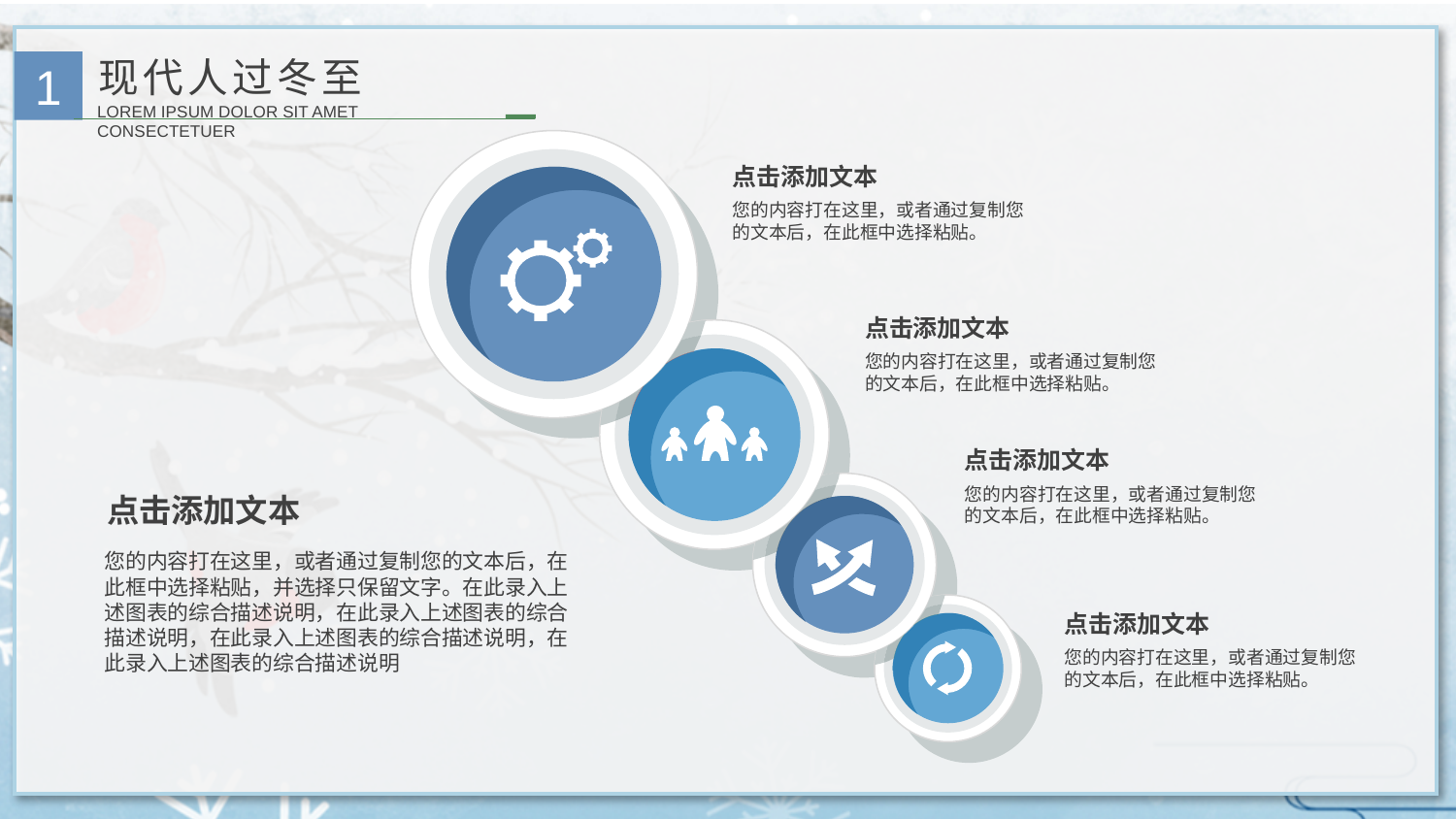

现代人过冬至
1
LOREM IPSUM DOLOR SIT AMET CONSECTETUER

点击添加文本
您的内容打在这里，或者通过复制您的文本后，在此框中选择粘贴。
点击添加文本
您的内容打在这里，或者通过复制您的文本后，在此框中选择粘贴。
点击添加文本
您的内容打在这里，或者通过复制您的文本后，在此框中选择粘贴。
点击添加文本
您的内容打在这里，或者通过复制您的文本后，在此框中选择粘贴，并选择只保留文字。在此录入上述图表的综合描述说明，在此录入上述图表的综合描述说明，在此录入上述图表的综合描述说明，在此录入上述图表的综合描述说明
点击添加文本
您的内容打在这里，或者通过复制您的文本后，在此框中选择粘贴。